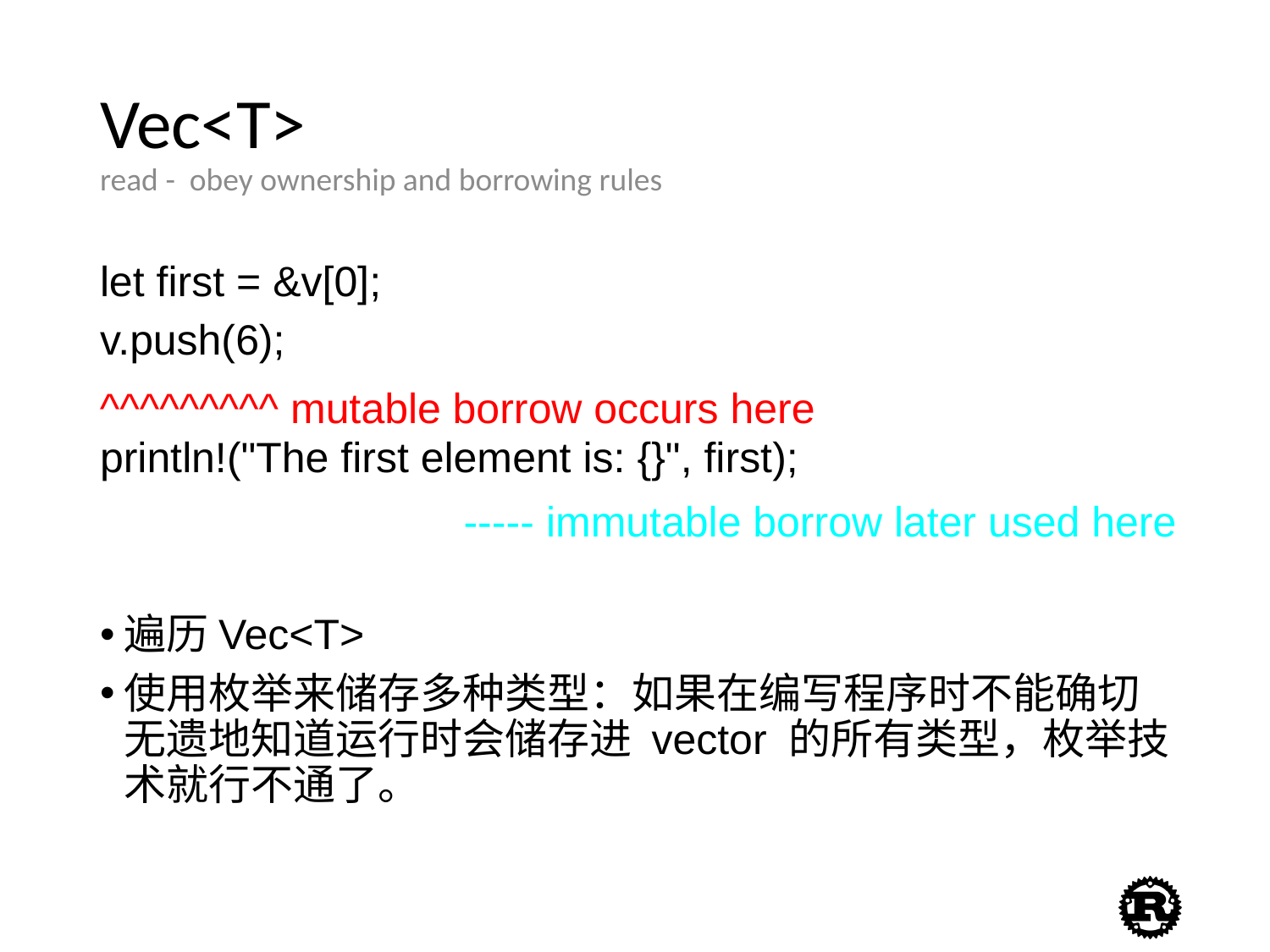

# Vec<T> read -  obey ownership and borrowing rules
let first = &v[0];
v.push(6);

println!("The first element is: {}", first);

遍历Vec<T>
使用枚举来储存多种类型：如果在编写程序时不能确切无遗地知道运行时会储存进 vector 的所有类型，枚举技术就行不通了。
^^^^^^^^^ mutable borrow occurs here
----- immutable borrow later used here